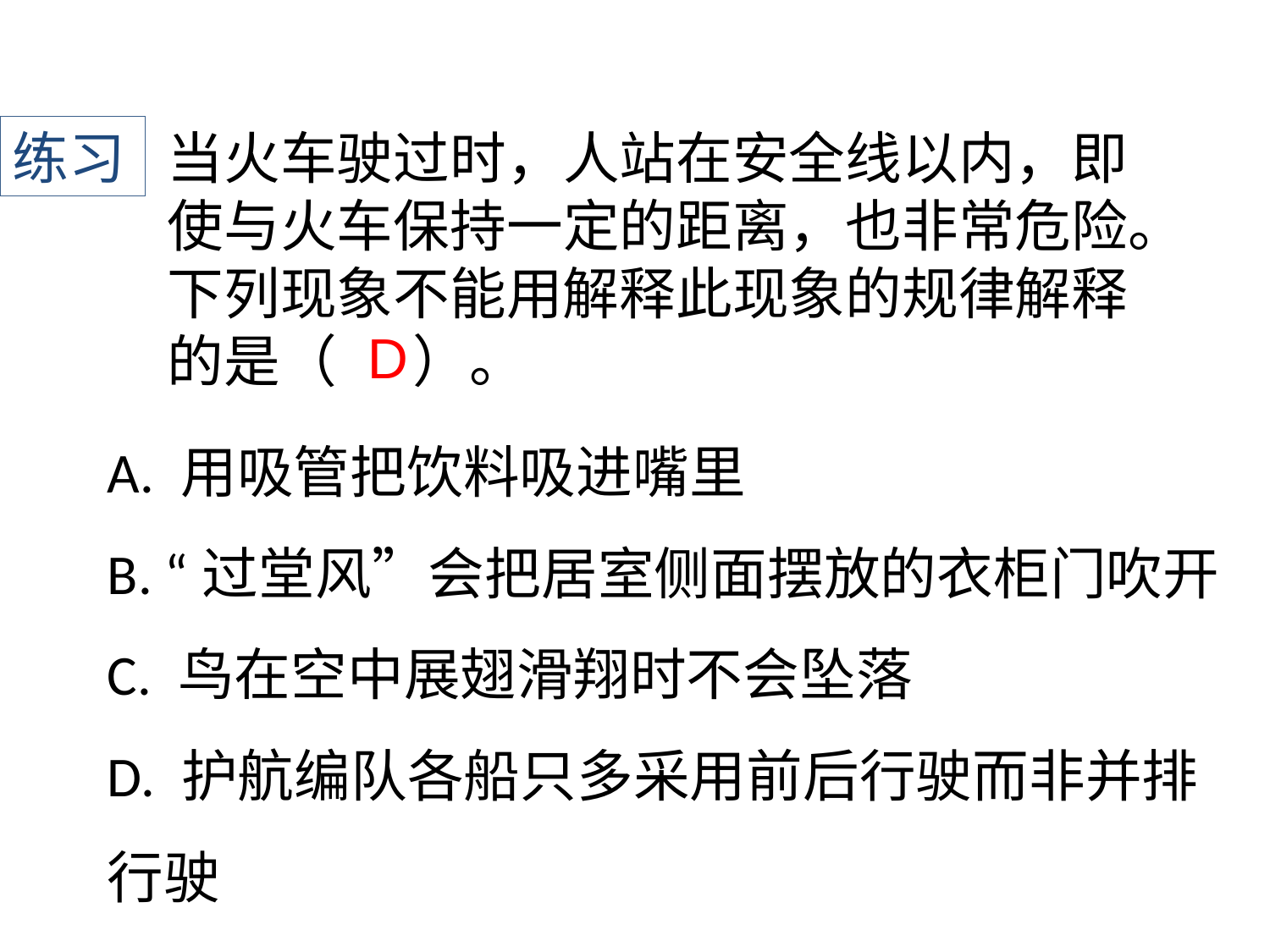

练习
当火车驶过时，人站在安全线以内，即使与火车保持一定的距离，也非常危险。下列现象不能用解释此现象的规律解释的是（      ）。
D
A. 用吸管把饮料吸进嘴里
B. “过堂风”会把居室侧面摆放的衣柜门吹开
C. 鸟在空中展翅滑翔时不会坠落
D. 护航编队各船只多采用前后行驶而非并排行驶